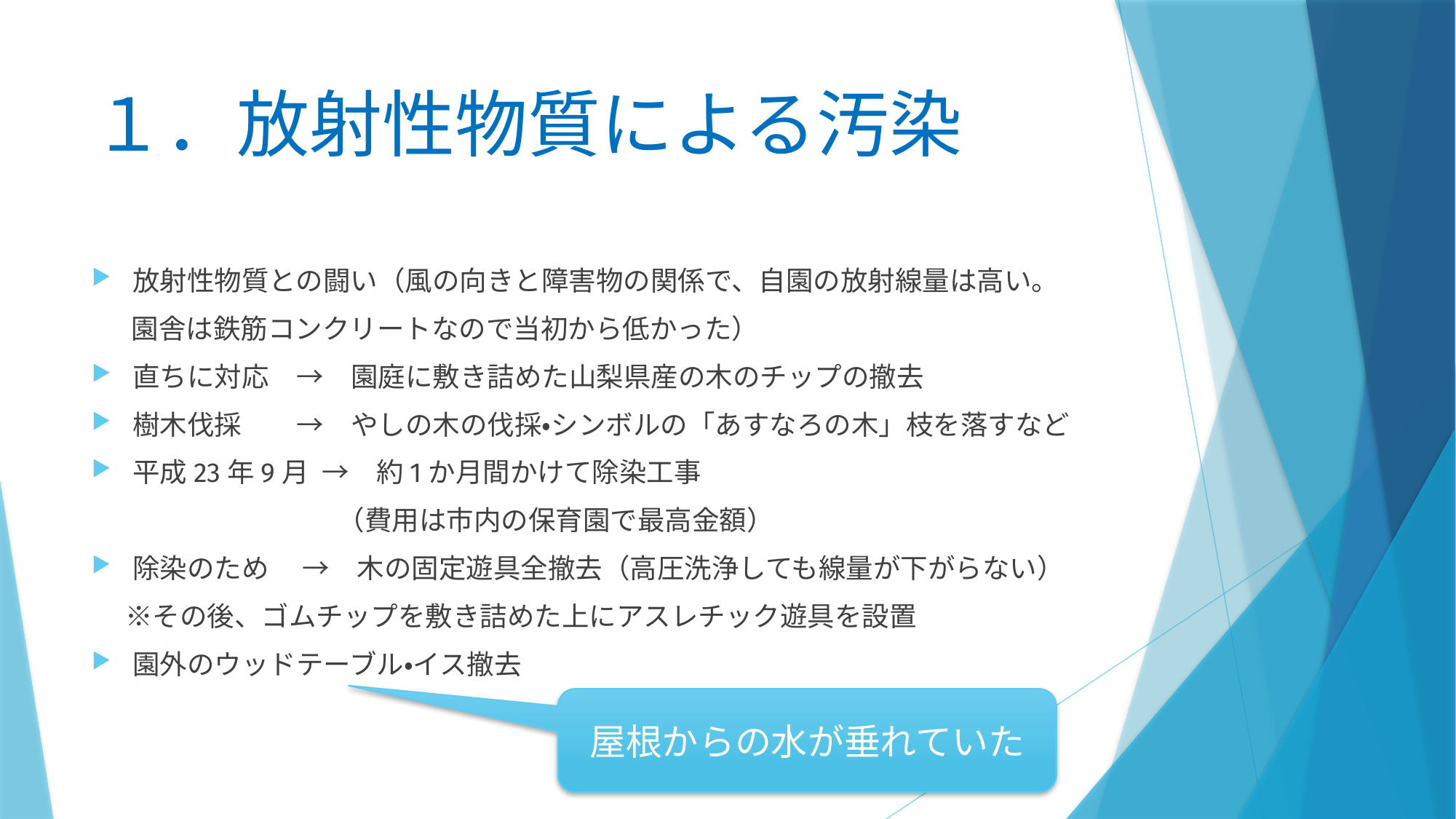

# １．放射性物質による汚染
放射性物質との闘い（風の向きと障害物の関係で、自園の放射線量は高い。
　  園舎は鉄筋コンクリートなので当初から低かった）
直ちに対応　→　園庭に敷き詰めた山梨県産の木のチップの撤去
樹木伐採　　→　やしの木の伐採・シンボルの「あすなろの木」枝を落すなど
平成23年9月  →　約1か月間かけて除染工事
　　　　　　　　　（費用は市内の保育園で最高金額）
除染のため　 →　木の固定遊具全撤去（高圧洗浄しても線量が下がらない）
　 ※その後、ゴムチップを敷き詰めた上にアスレチック遊具を設置
園外のウッドテーブル・イス撤去

屋根からの水が垂れていた